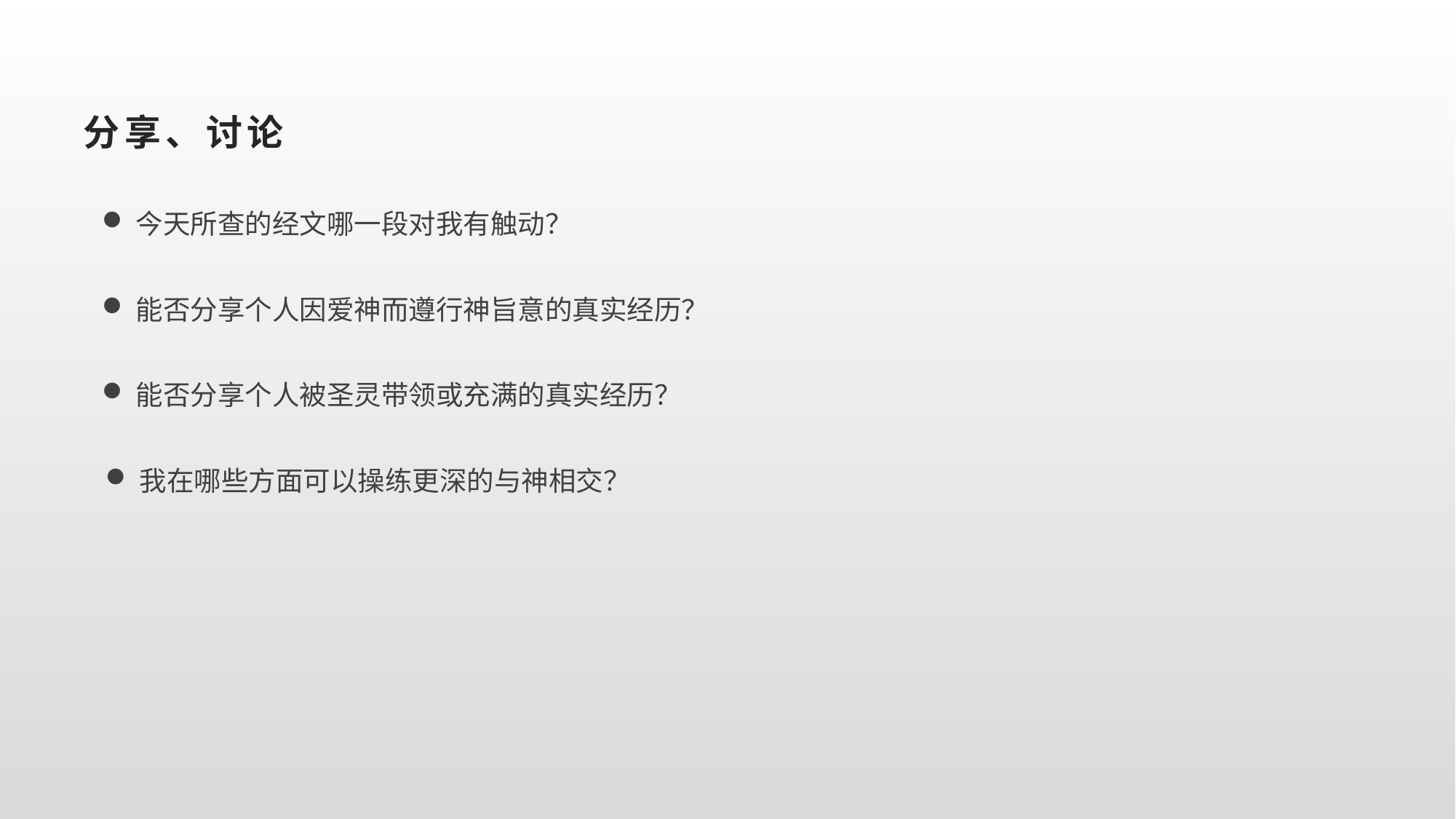

# 分享、讨论
今天所查的经文哪一段对我有触动？
能否分享个人因爱神而遵行神旨意的真实经历？
能否分享个人被圣灵带领或充满的真实经历？
我在哪些方面可以操练更深的与神相交？